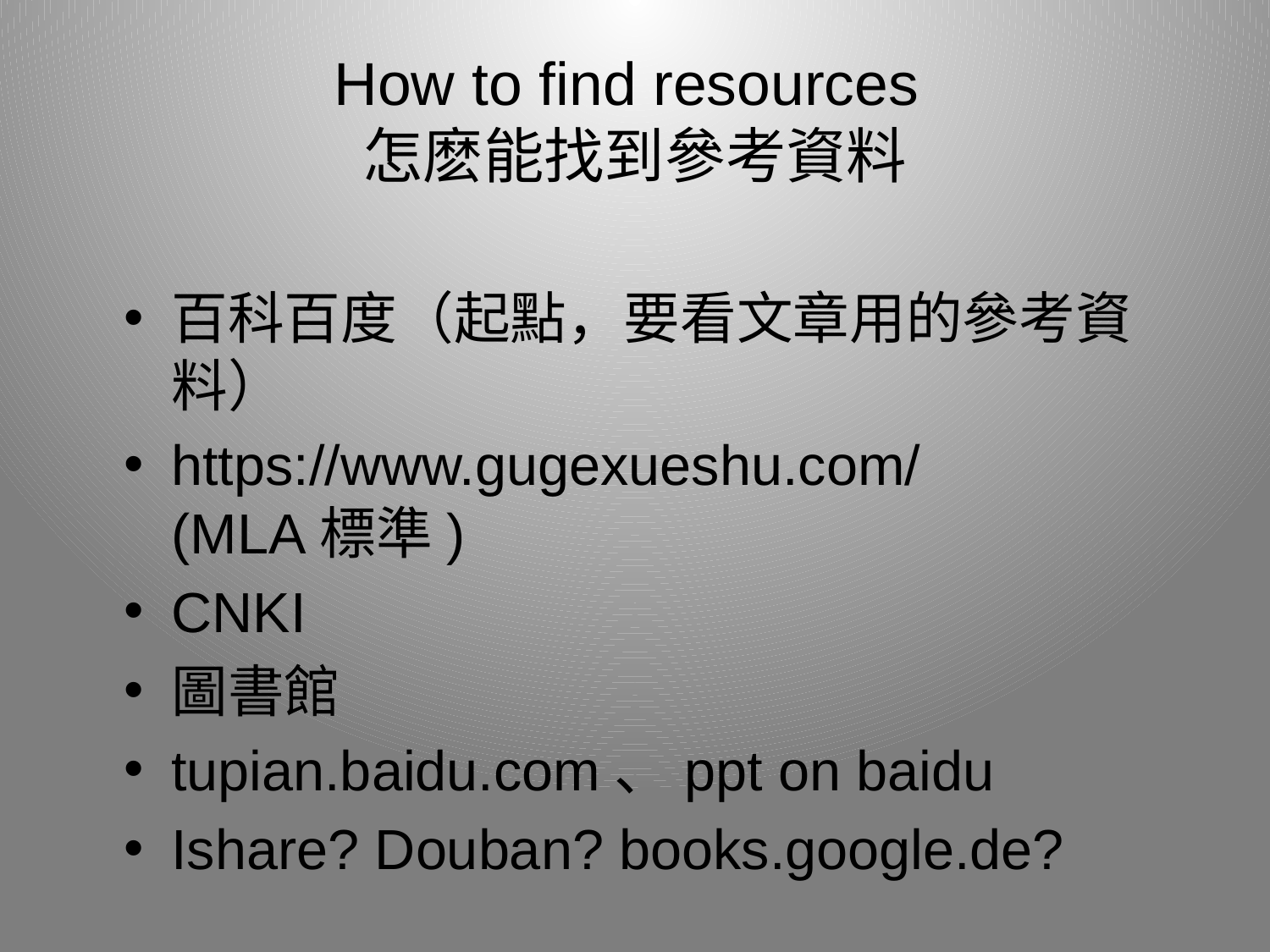

# How to find resources 怎麽能找到參考資料
百科百度（起點，要看文章用的參考資料）
https://www.gugexueshu.com/
(MLA標準)
CNKI
圖書館
tupian.baidu.com、ppt on baidu
Ishare? Douban? books.google.de?